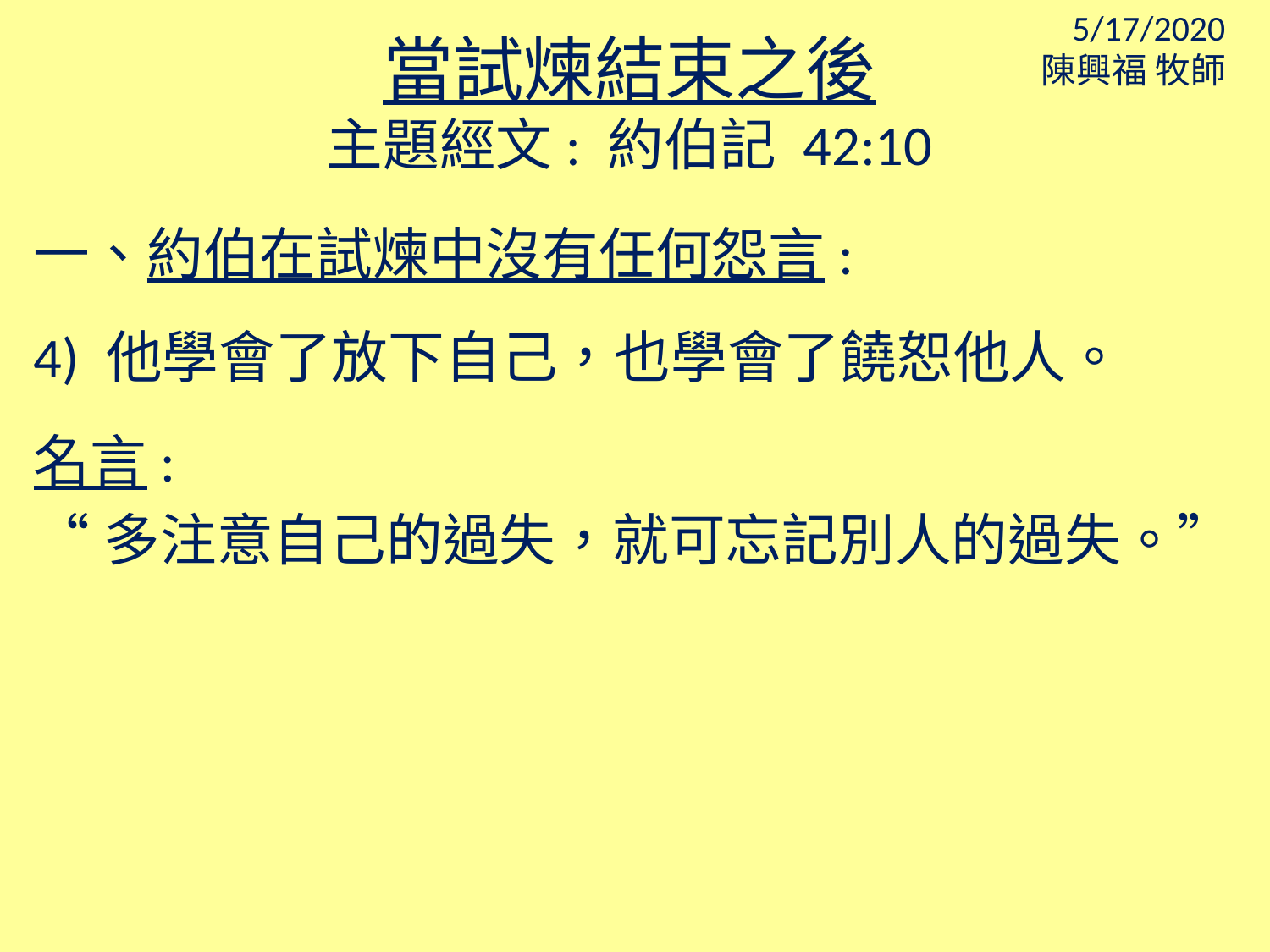

5/17/2020
陳興福 牧師
當試煉結束之後
主題經文: 約伯記 42:10
一、約伯在試煉中沒有任何怨言:

4) 他學會了放下自己，也學會了饒恕他人。

名言:
“多注意自己的過失，就可忘記別人的過失。”